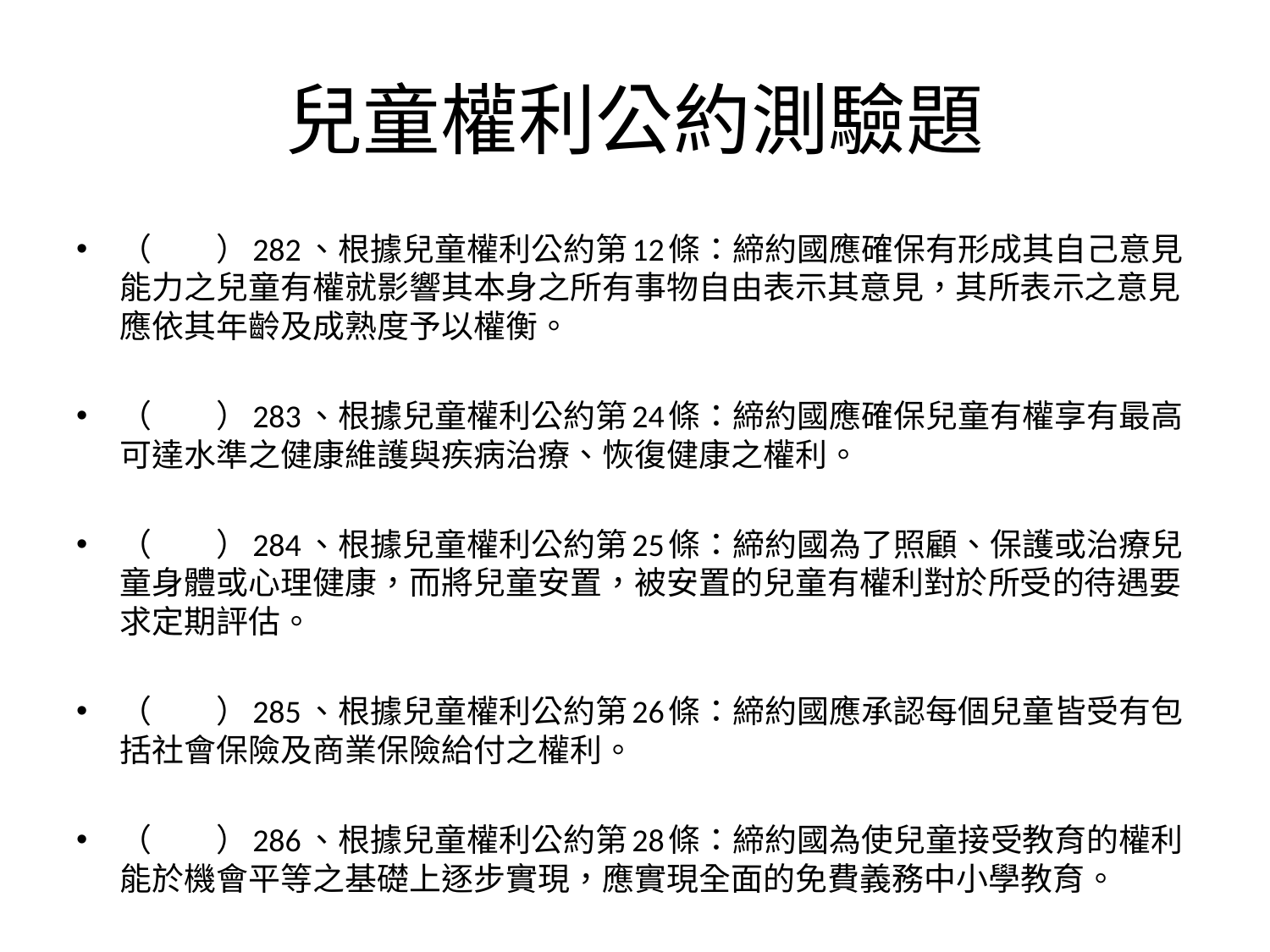

# 兒童權利公約測驗題
（　　）282、根據兒童權利公約第12條：締約國應確保有形成其自己意見能力之兒童有權就影響其本身之所有事物自由表示其意見，其所表示之意見應依其年齡及成熟度予以權衡。

（　　）283、根據兒童權利公約第24條：締約國應確保兒童有權享有最高可達水準之健康維護與疾病治療、恢復健康之權利。

（　　）284、根據兒童權利公約第25條：締約國為了照顧、保護或治療兒童身體或心理健康，而將兒童安置，被安置的兒童有權利對於所受的待遇要求定期評估。

（　　）285、根據兒童權利公約第26條：締約國應承認每個兒童皆受有包括社會保險及商業保險給付之權利。

（　　）286、根據兒童權利公約第28條：締約國為使兒童接受教育的權利能於機會平等之基礎上逐步實現，應實現全面的免費義務中小學教育。